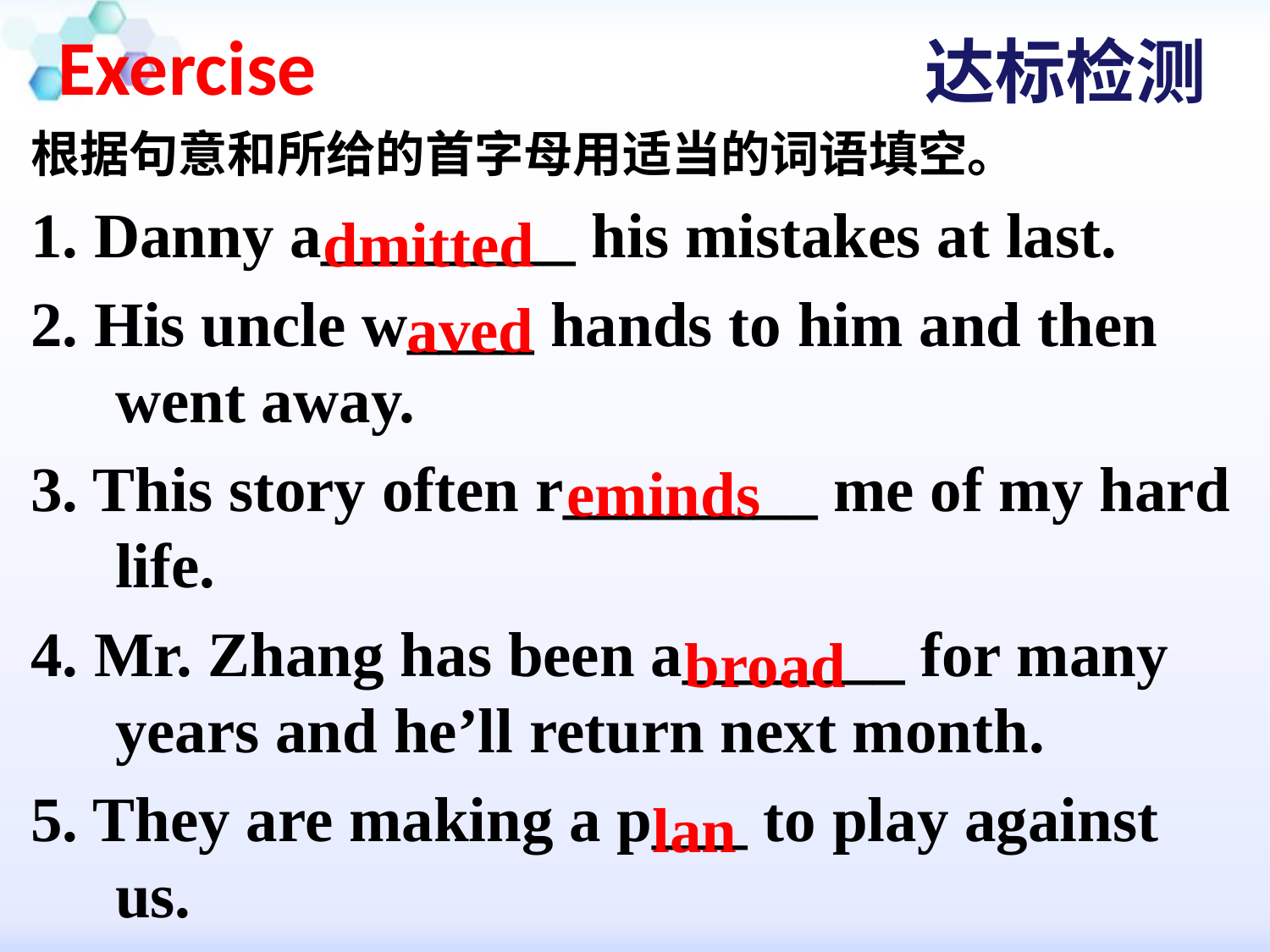

Exercise
达标检测
根据句意和所给的首字母用适当的词语填空。
1. Danny a________ his mistakes at last.
2. His uncle w____ hands to him and then went away.
3. This story often r________ me of my hard life.
4. Mr. Zhang has been a_______ for many years and he’ll return next month.
5. They are making a p___ to play against us.
dmitted
aved
eminds
broad
lan